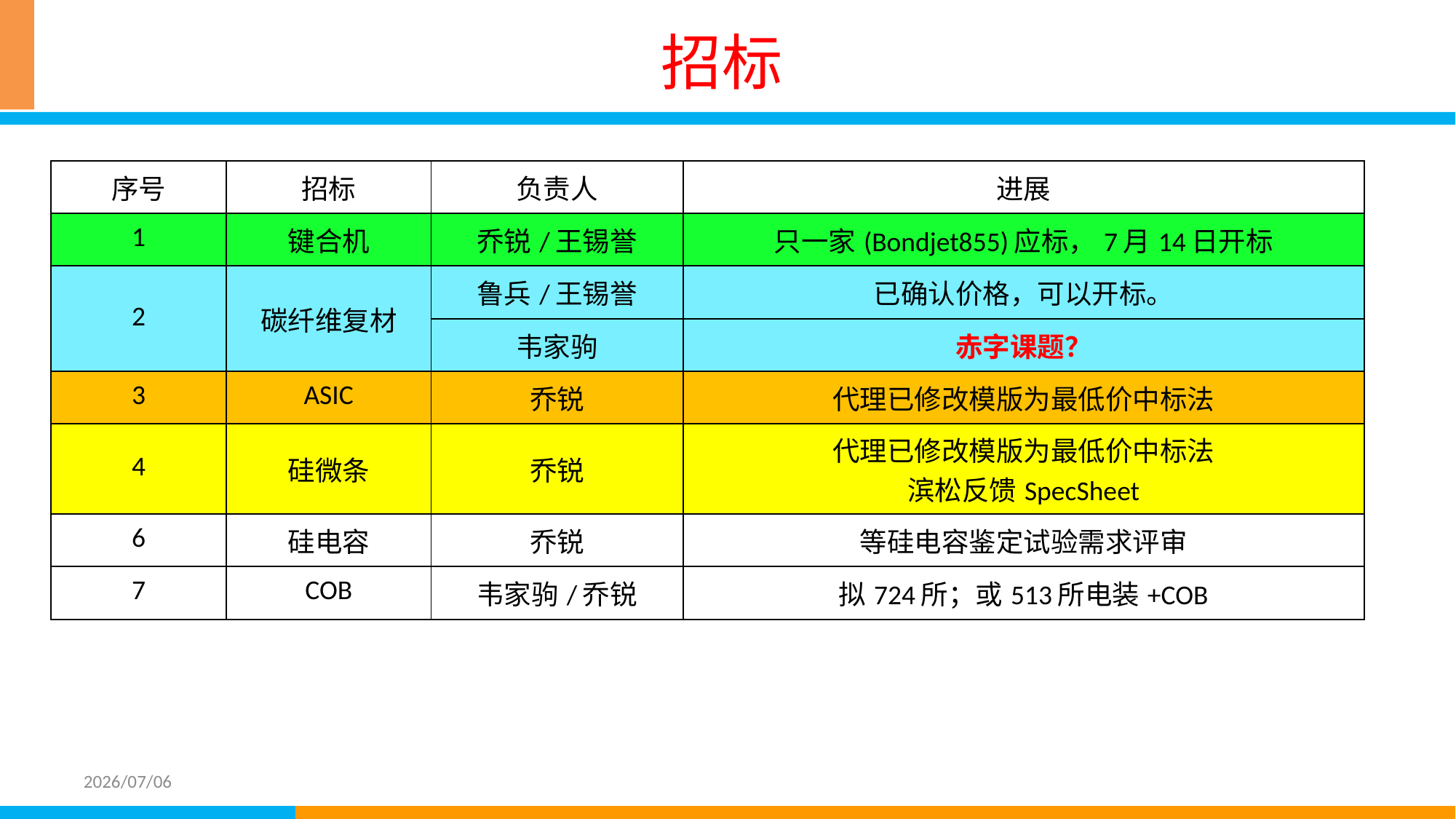

# 招标
| 序号 | 招标 | 负责人 | 进展 |
| --- | --- | --- | --- |
| 1 | 键合机 | 乔锐/王锡誉 | 只一家(Bondjet855)应标，7月14日开标 |
| 2 | 碳纤维复材 | 鲁兵/王锡誉 | 已确认价格，可以开标。 |
|  |  | 韦家驹 | 赤字课题？ |
| 3 | ASIC | 乔锐 | 代理已修改模版为最低价中标法 |
| 4 | 硅微条 | 乔锐 | 代理已修改模版为最低价中标法 滨松反馈SpecSheet |
| 6 | 硅电容 | 乔锐 | 等硅电容鉴定试验需求评审 |
| 7 | COB | 韦家驹/乔锐 | 拟724所；或513所电装+COB |
2026/07/06